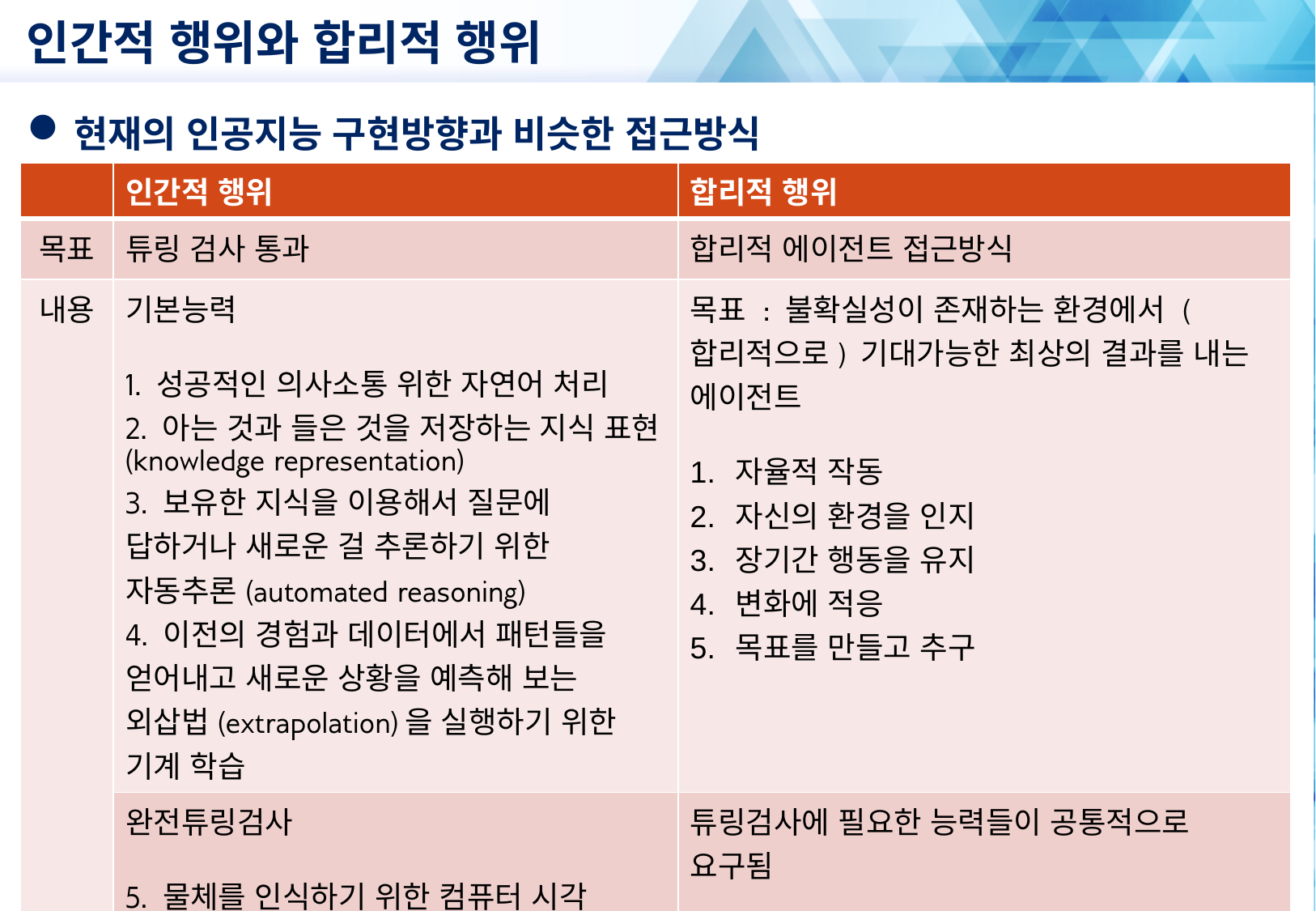

# 인간적 행위와 합리적 행위
현재의 인공지능 구현방향과 비슷한 접근방식
|  | 인간적 행위 | 합리적 행위 |
| --- | --- | --- |
| 목표 | 튜링 검사 통과 | 합리적 에이전트 접근방식 |
| 내용 | 기본능력 1. 성공적인 의사소통 위한 자연어 처리 2. 아는 것과 들은 것을 저장하는 지식 표현(knowledge representation) 3. 보유한 지식을 이용해서 질문에 답하거나 새로운 걸 추론하기 위한 자동추론(automated reasoning) 4. 이전의 경험과 데이터에서 패턴들을 얻어내고 새로운 상황을 예측해 보는 외삽법(extrapolation)을 실행하기 위한 기계 학습 | 목표 : 불확실성이 존재하는 환경에서 (합리적으로) 기대가능한 최상의 결과를 내는 에이전트 자율적 작동 자신의 환경을 인지 장기간 행동을 유지 변화에 적응 목표를 만들고 추구 |
|  | 완전튜링검사 5. 물체를 인식하기 위한 컴퓨터 시각 6. 물체를 조작하기 위한 로봇공학 | 튜링검사에 필요한 능력들이 공통적으로 요구됨 |